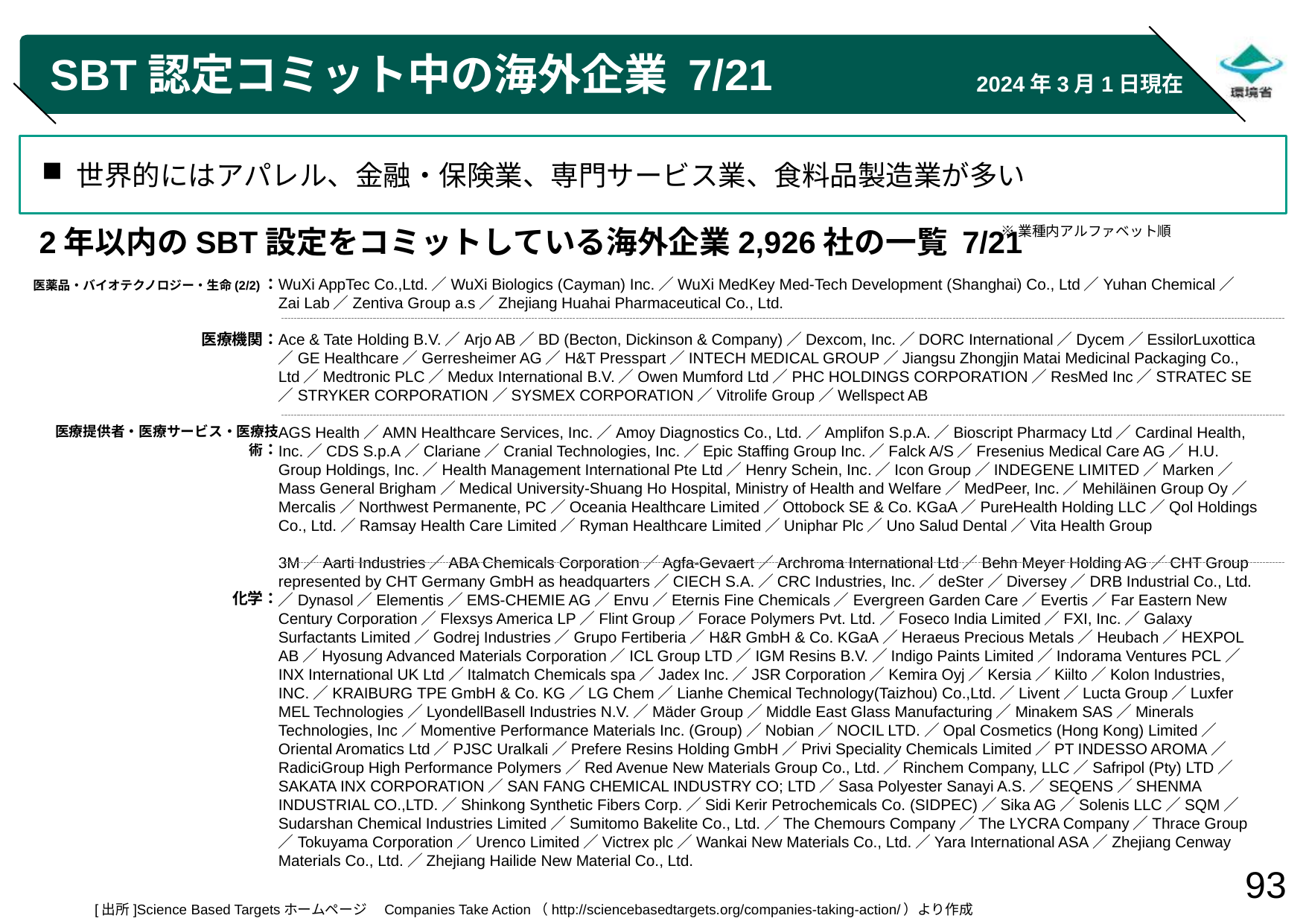

# SBT認定コミット中の海外企業 7/21
2024年3月1日現在
世界的にはアパレル、金融・保険業、専門サービス業、食料品製造業が多い
※業種内アルファベット順
2年以内のSBT設定をコミットしている海外企業2,926社の一覧 7/21
医薬品・バイオテクノロジー・生命(2/2)：

医療機関：

医療提供者・医療サービス・医療技術：

化学：

WuXi AppTec Co.,Ltd.／WuXi Biologics (Cayman) Inc.／WuXi MedKey Med-Tech Development (Shanghai) Co., Ltd／Yuhan Chemical／Zai Lab／Zentiva Group a.s／Zhejiang Huahai Pharmaceutical Co., Ltd.

Ace & Tate Holding B.V.／Arjo AB／BD (Becton, Dickinson & Company)／Dexcom, Inc.／DORC International／Dycem／EssilorLuxottica／GE Healthcare／Gerresheimer AG／H&T Presspart／INTECH MEDICAL GROUP／Jiangsu Zhongjin Matai Medicinal Packaging Co., Ltd／Medtronic PLC／Medux International B.V.／Owen Mumford Ltd／PHC HOLDINGS CORPORATION／ResMed Inc／STRATEC SE／STRYKER CORPORATION／SYSMEX CORPORATION／Vitrolife Group／Wellspect AB

AGS Health／AMN Healthcare Services, Inc.／Amoy Diagnostics Co., Ltd.／Amplifon S.p.A.／Bioscript Pharmacy Ltd／Cardinal Health, Inc.／CDS S.p.A／Clariane／Cranial Technologies, Inc.／Epic Staffing Group Inc.／Falck A/S／Fresenius Medical Care AG／H.U. Group Holdings, Inc.／Health Management International Pte Ltd／Henry Schein, Inc.／Icon Group／INDEGENE LIMITED／Marken／Mass General Brigham／Medical University-Shuang Ho Hospital, Ministry of Health and Welfare／MedPeer, Inc.／Mehiläinen Group Oy／Mercalis／Northwest Permanente, PC／Oceania Healthcare Limited／Ottobock SE & Co. KGaA／PureHealth Holding LLC／Qol Holdings Co., Ltd.／Ramsay Health Care Limited／Ryman Healthcare Limited／Uniphar Plc／Uno Salud Dental／Vita Health Group

3M／Aarti Industries／ABA Chemicals Corporation／Agfa-Gevaert／Archroma International Ltd／Behn Meyer Holding AG／CHT Group represented by CHT Germany GmbH as headquarters／CIECH S.A.／CRC Industries, Inc.／deSter／Diversey／DRB Industrial Co., Ltd.／Dynasol／Elementis／EMS-CHEMIE AG／Envu／Eternis Fine Chemicals／Evergreen Garden Care／Evertis／Far Eastern New Century Corporation／Flexsys America LP／Flint Group／Forace Polymers Pvt. Ltd.／Foseco India Limited／FXI, Inc.／Galaxy Surfactants Limited／Godrej Industries／Grupo Fertiberia／H&R GmbH & Co. KGaA／Heraeus Precious Metals／Heubach／HEXPOL AB／Hyosung Advanced Materials Corporation／ICL Group LTD／IGM Resins B.V.／Indigo Paints Limited／Indorama Ventures PCL／INX International UK Ltd／Italmatch Chemicals spa／Jadex Inc.／JSR Corporation／Kemira Oyj／Kersia／Kiilto／Kolon Industries, INC.／KRAIBURG TPE GmbH & Co. KG／LG Chem／Lianhe Chemical Technology(Taizhou) Co.,Ltd.／Livent／Lucta Group／Luxfer MEL Technologies／LyondellBasell Industries N.V.／Mäder Group／Middle East Glass Manufacturing／Minakem SAS／Minerals Technologies, Inc／Momentive Performance Materials Inc. (Group)／Nobian／NOCIL LTD.／Opal Cosmetics (Hong Kong) Limited／Oriental Aromatics Ltd／PJSC Uralkali／Prefere Resins Holding GmbH／Privi Speciality Chemicals Limited／PT INDESSO AROMA／RadiciGroup High Performance Polymers／Red Avenue New Materials Group Co., Ltd.／Rinchem Company, LLC／Safripol (Pty) LTD／SAKATA INX CORPORATION／SAN FANG CHEMICAL INDUSTRY CO; LTD／Sasa Polyester Sanayi A.S.／SEQENS／SHENMA INDUSTRIAL CO.,LTD.／Shinkong Synthetic Fibers Corp.／Sidi Kerir Petrochemicals Co. (SIDPEC)／Sika AG／Solenis LLC／SQM／Sudarshan Chemical Industries Limited／Sumitomo Bakelite Co., Ltd.／The Chemours Company／The LYCRA Company／Thrace Group／Tokuyama Corporation／Urenco Limited／Victrex plc／Wankai New Materials Co., Ltd.／Yara International ASA／Zhejiang Cenway Materials Co., Ltd.／Zhejiang Hailide New Material Co., Ltd.

[出所]Science Based Targetsホームページ　Companies Take Action（http://sciencebasedtargets.org/companies-taking-action/）より作成